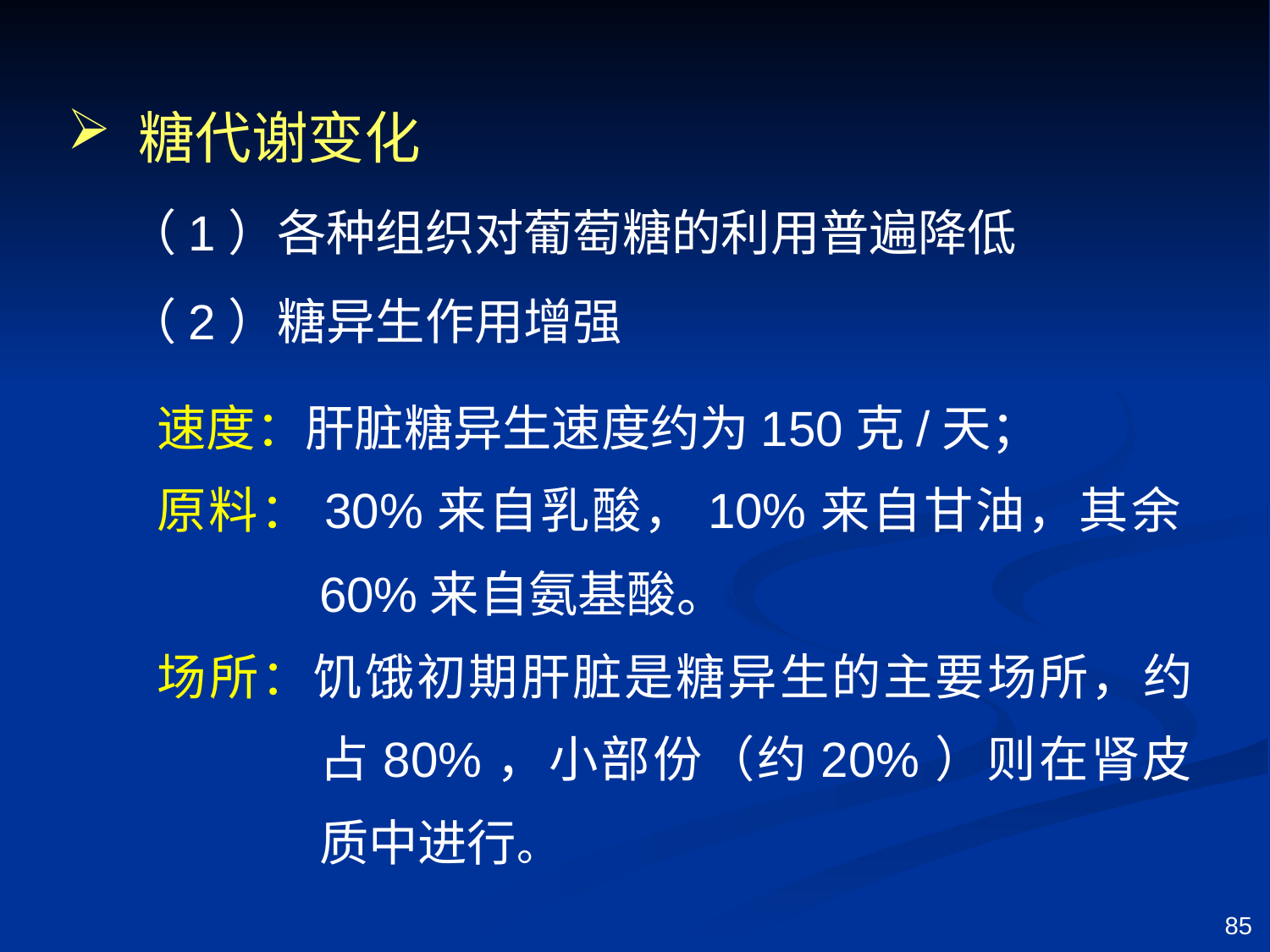

糖代谢变化
（1）各种组织对葡萄糖的利用普遍降低
（2）糖异生作用增强
速度：肝脏糖异生速度约为150克/天；
原料：30%来自乳酸，10%来自甘油，其余60%来自氨基酸。
场所：饥饿初期肝脏是糖异生的主要场所，约占80%，小部份（约20%）则在肾皮质中进行。
85